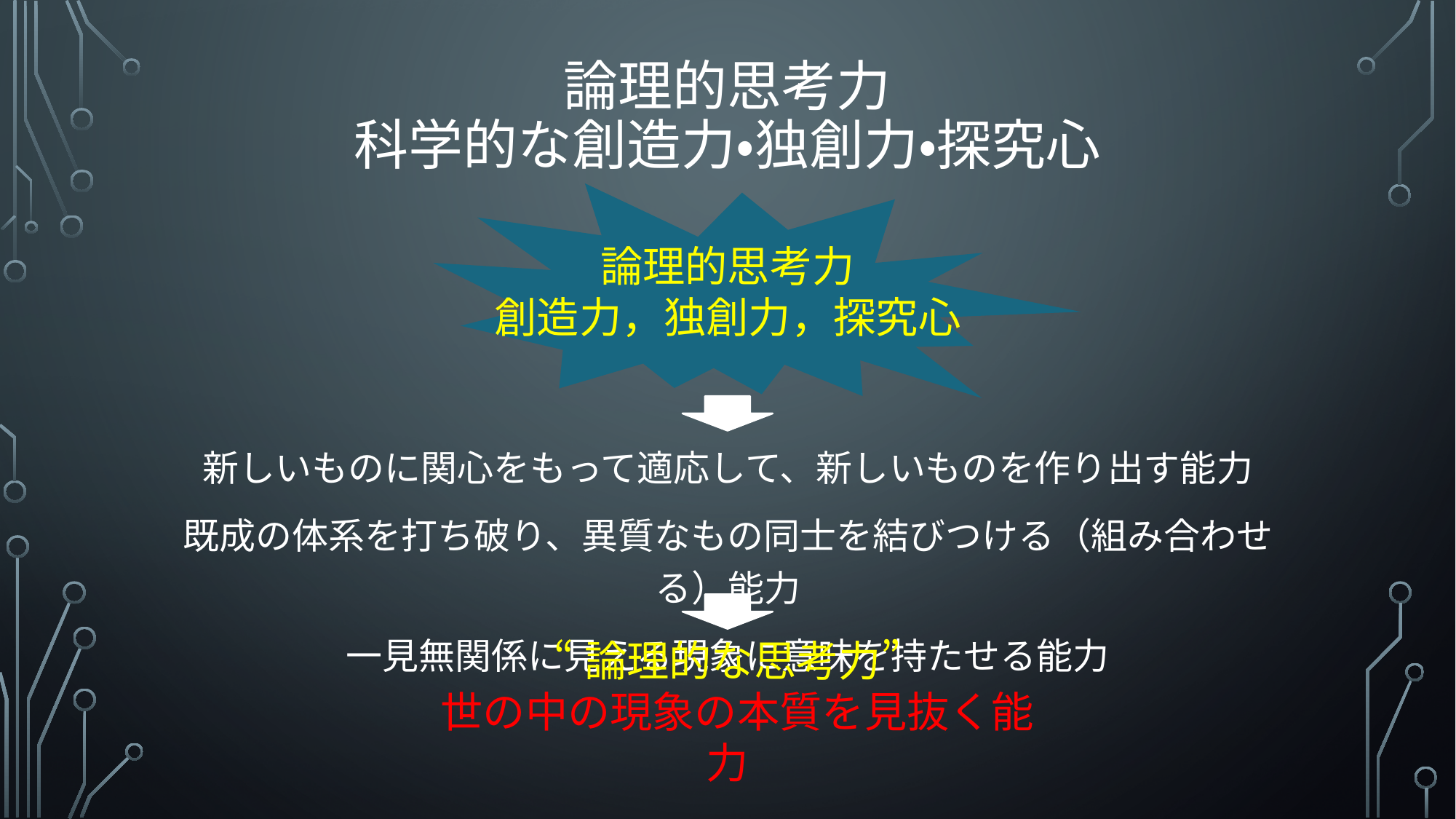

# 論理的思考力 科学的な創造力・独創力・探究心

論理的思考力
創造力，独創力，探究心

新しいものに関心をもって適応して、新しいものを作り出す能力
既成の体系を打ち破り、異質なもの同士を結びつける（組み合わせる）能力
一見無関係に見える現象に意味を持たせる能力

“論理的な思考力”
 世の中の現象の本質を見抜く能力